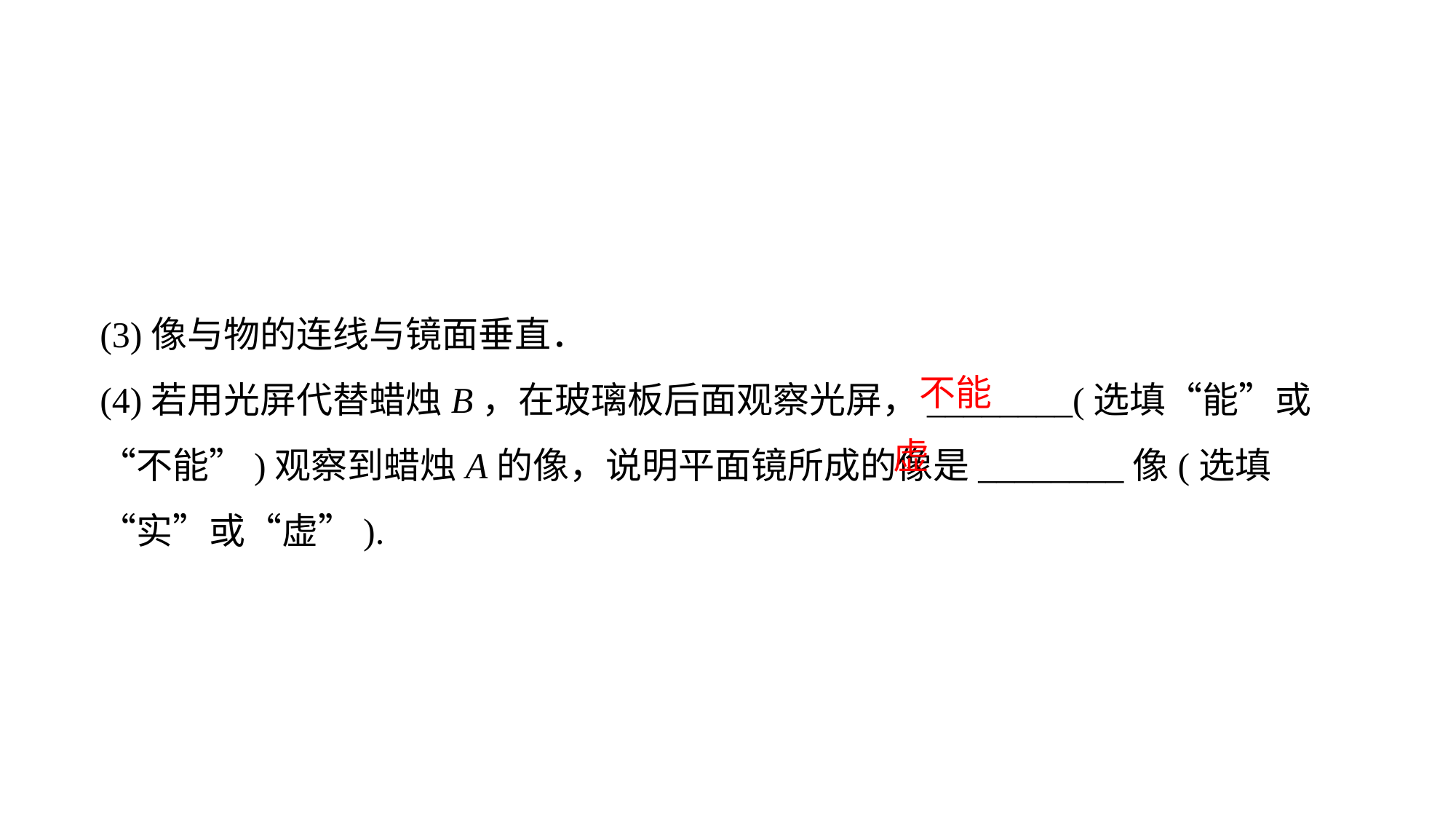

(3)像与物的连线与镜面垂直．
(4)若用光屏代替蜡烛B，在玻璃板后面观察光屏，________(选填“能”或“不能”)观察到蜡烛A的像，说明平面镜所成的像是________像(选填“实”或“虚”).
不能
虚